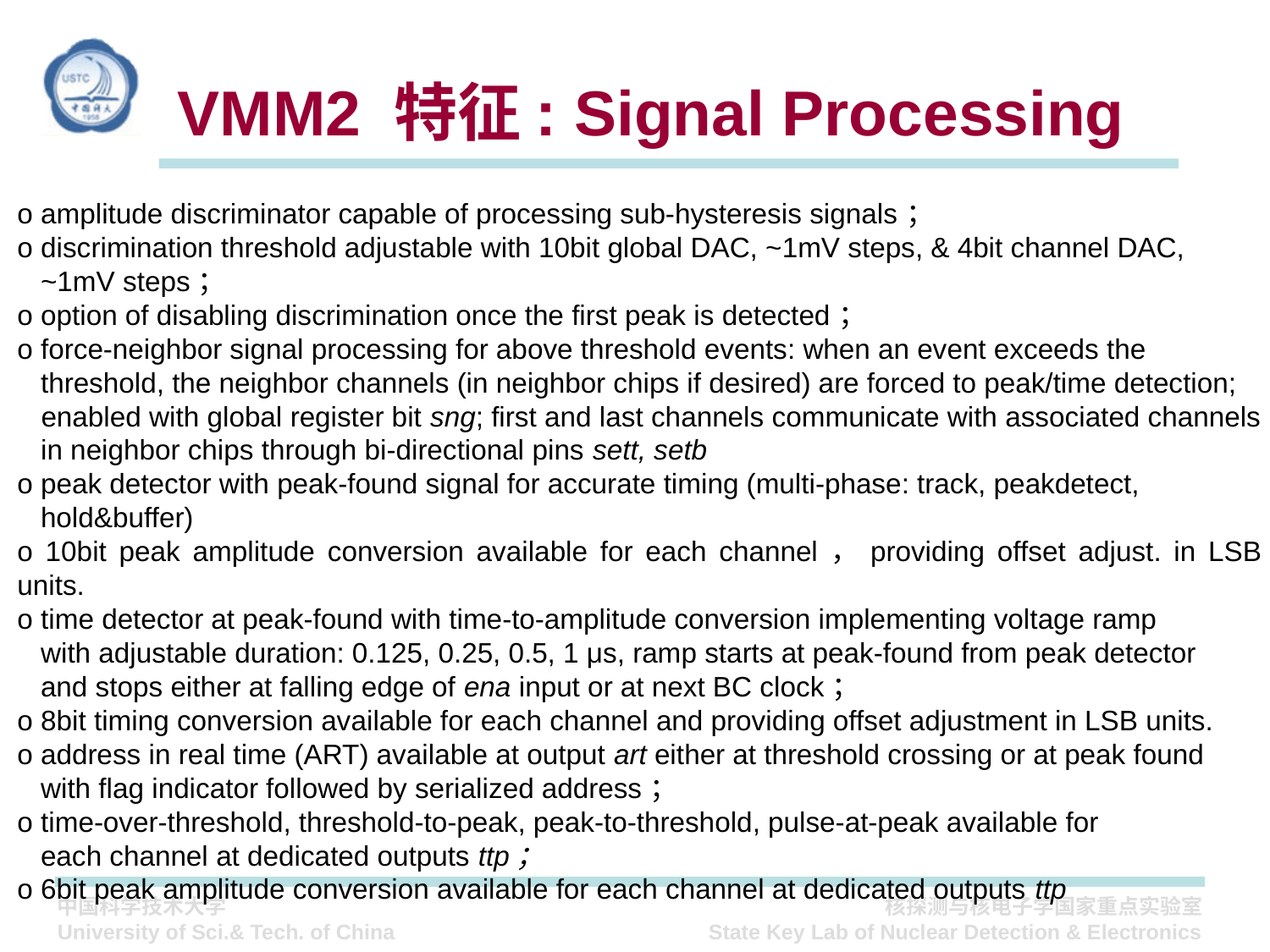

VMM2 特征: Signal Processing
o amplitude discriminator capable of processing sub‐hysteresis signals；
o discrimination threshold adjustable with 10bit global DAC, ~1mV steps, & 4bit channel DAC,
   ~1mV steps；
o option of disabling discrimination once the first peak is detected；
o force‐neighbor signal processing for above threshold events: when an event exceeds the
   threshold, the neighbor channels (in neighbor chips if desired) are forced to peak/time detection;
   enabled with global register bit sng; first and last channels communicate with associated channels
   in neighbor chips through bi‐directional pins sett, setb
o peak detector with peak‐found signal for accurate timing (multi‐phase: track, peakdetect,
   hold&buffer)
o 10bit peak amplitude conversion available for each channel，providing offset adjust. in LSB units.
o time detector at peak‐found with time‐to‐amplitude conversion implementing voltage ramp
   with adjustable duration: 0.125, 0.25, 0.5, 1 μs, ramp starts at peak‐found from peak detector
   and stops either at falling edge of ena input or at next BC clock；
o 8bit timing conversion available for each channel and providing offset adjustment in LSB units.
o address in real time (ART) available at output art either at threshold crossing or at peak found
   with flag indicator followed by serialized address；
o time‐over‐threshold, threshold‐to‐peak, peak‐to‐threshold, pulse‐at‐peak available for
   each channel at dedicated outputs ttp；
o 6bit peak amplitude conversion available for each channel at dedicated outputs ttp